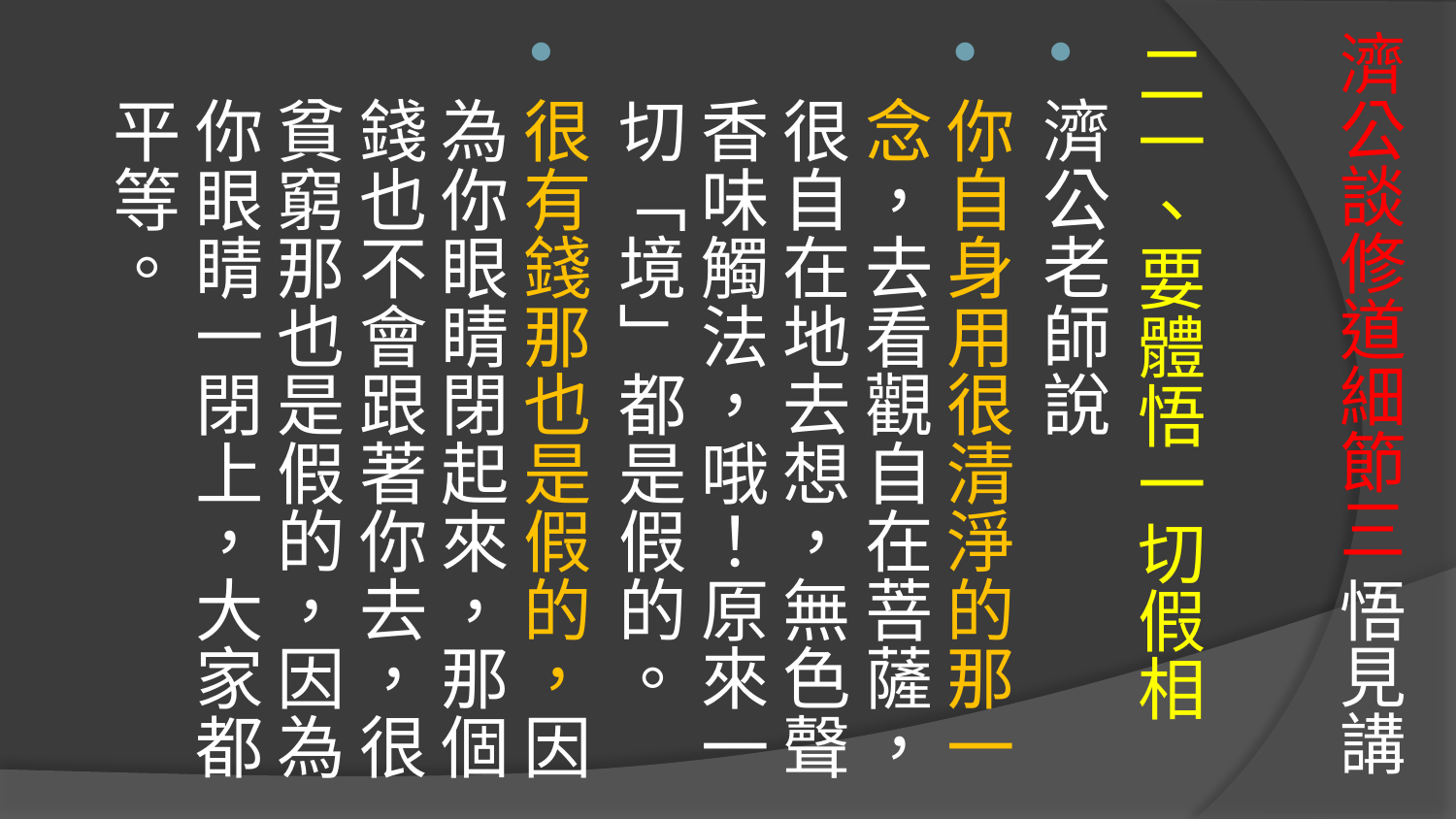

二一、要體悟一切假相
濟公老師說
你自身用很清淨的那一念，去看觀自在菩薩，很自在地去想，無色聲香味觸法，哦！原來一切「境」都是假的。
很有錢那也是假的，因為你眼睛閉起來，那個錢也不會跟著你去，很貧窮那也是假的，因為你眼睛一閉上，大家都平等。

# 濟公談修道細節三 悟見講